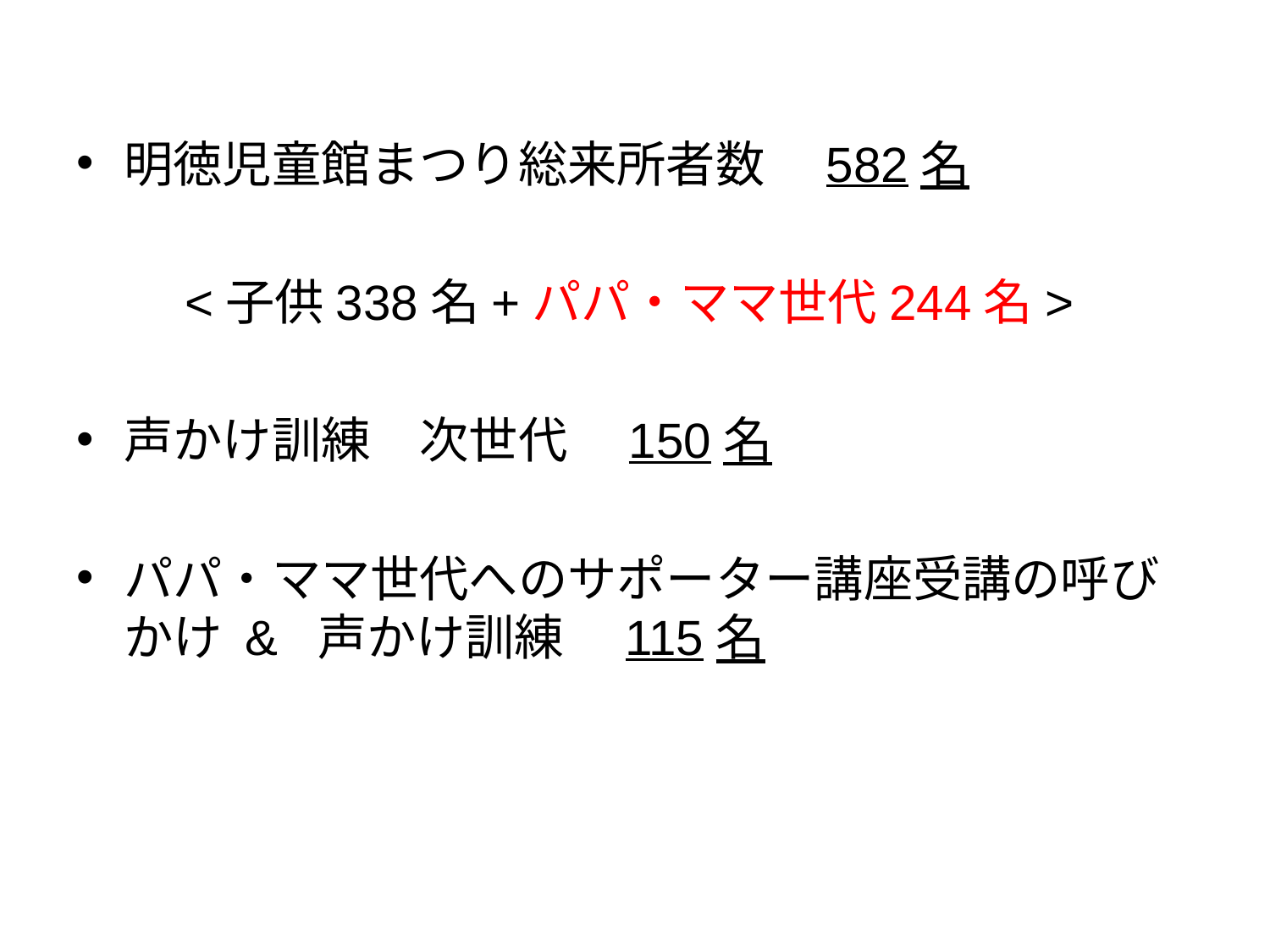

明徳児童館まつり総来所者数　582名

<子供338名+パパ・ママ世代244名>

声かけ訓練　次世代　150名

パパ・ママ世代へのサポーター講座受講の呼びかけ &  声かけ訓練　115名